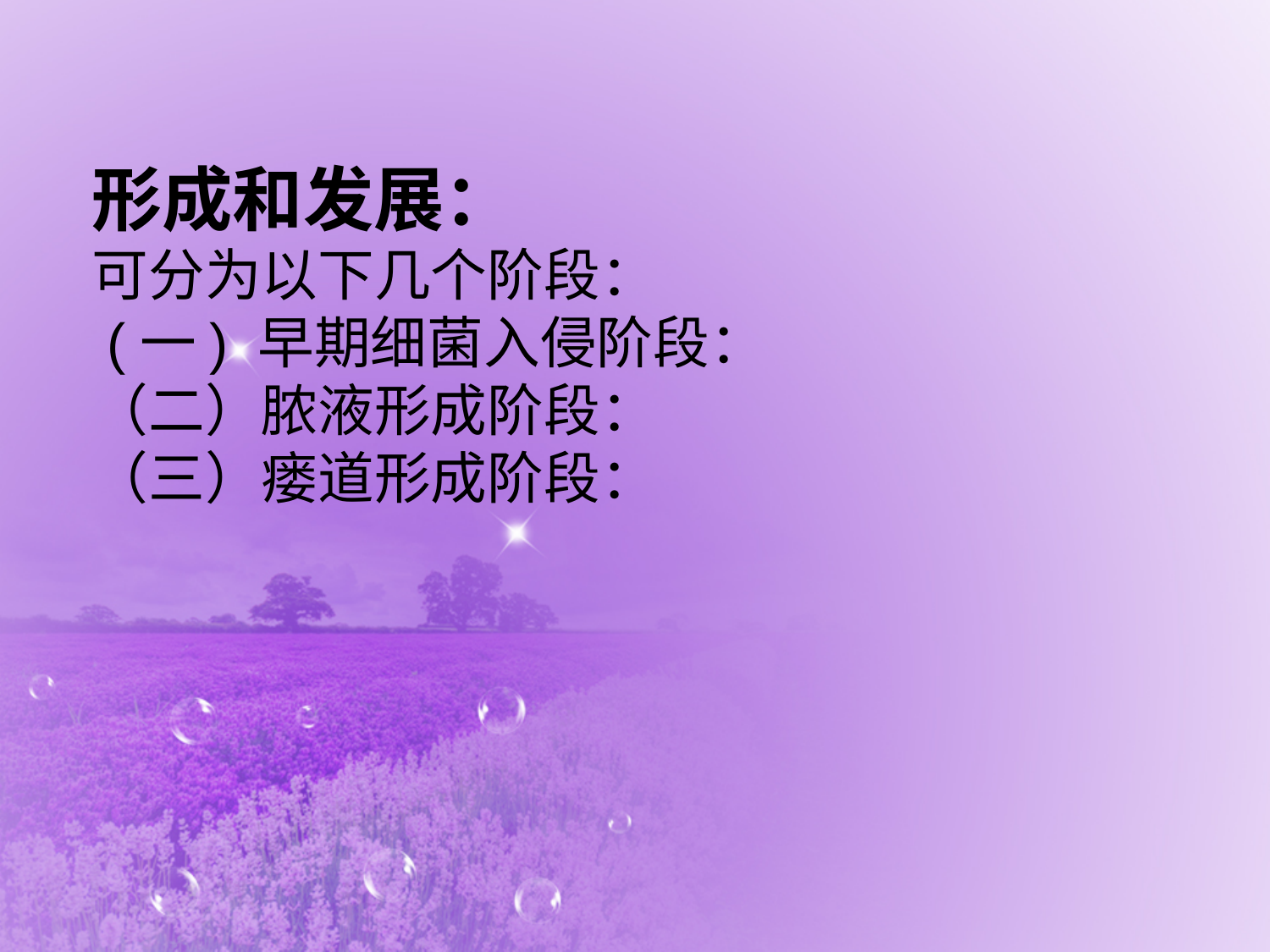

形成和发展：
可分为以下几个阶段：
 (一) 早期细菌入侵阶段：
（二）脓液形成阶段：
（三）瘘道形成阶段：